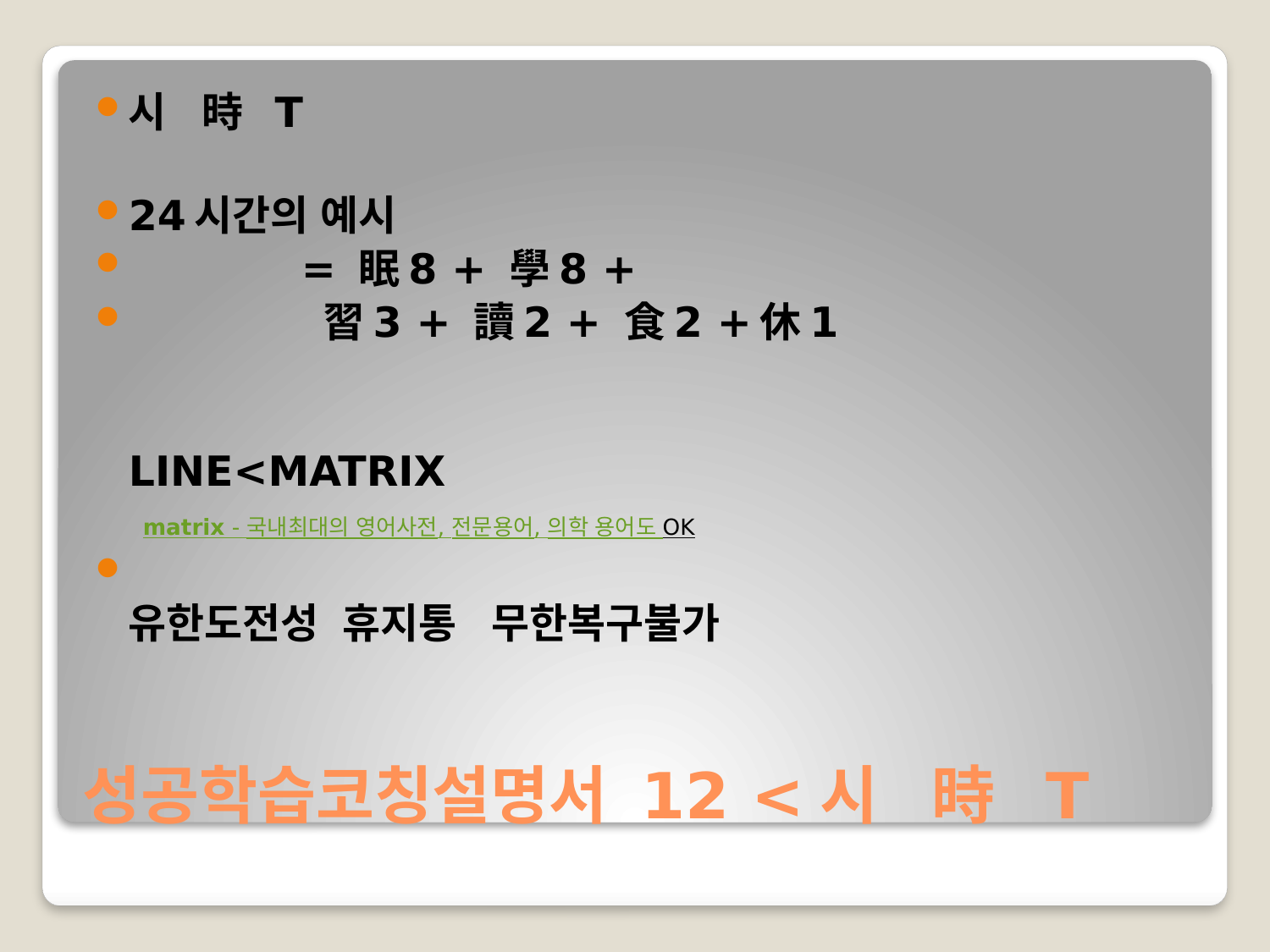

시   時  T
24시간의 예시
            = 眠8 + 學8 +
                習3 + 讀2 + 食2 +休1  
LINE<MATRIX
 matrix - 국내최대의 영어사전, 전문용어, 의학 용어도 OK
유한도전성  휴지통   무한복구불가

# 성공학습코칭설명서 12 <시   時  T